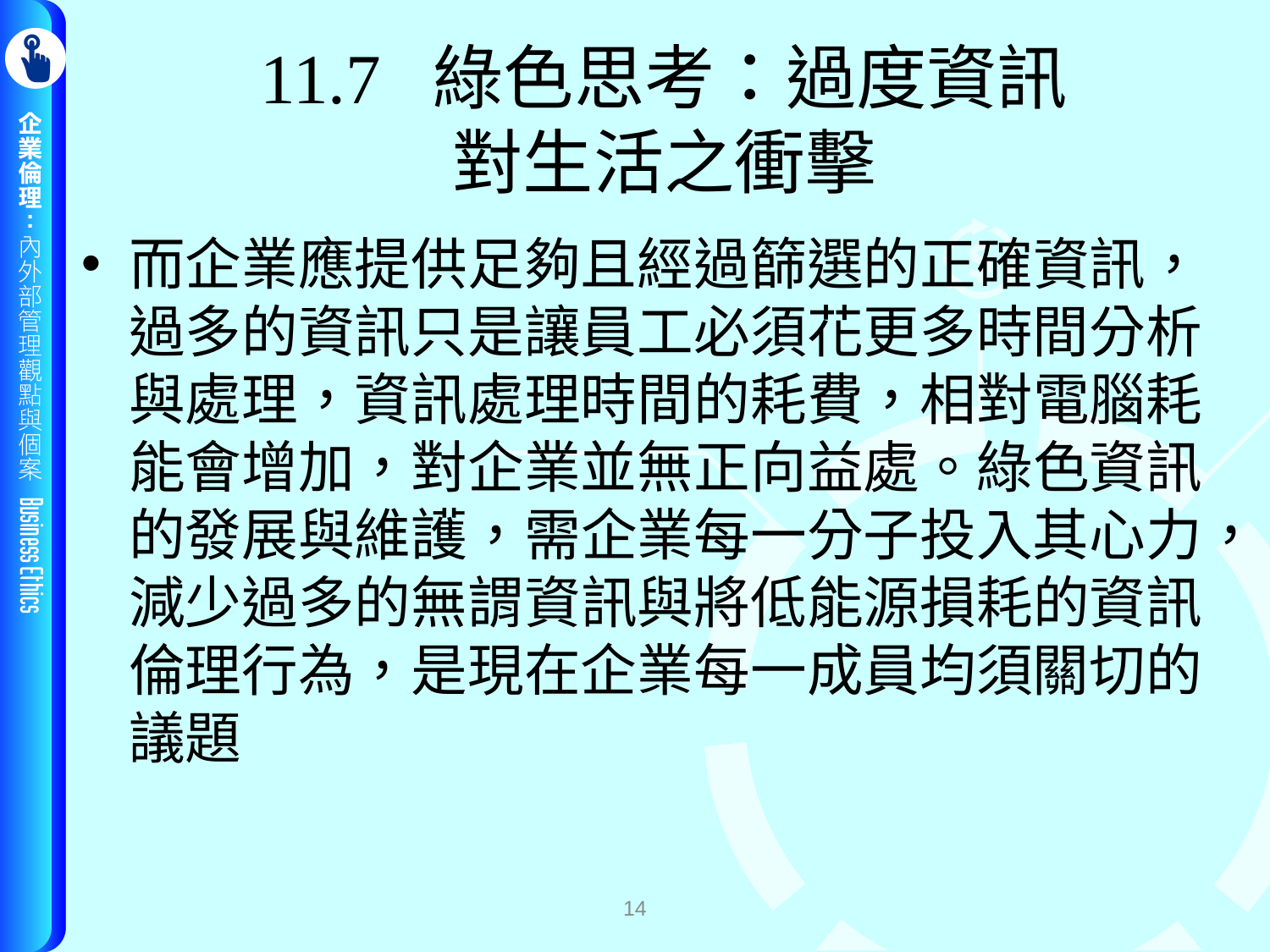

# 11.7  綠色思考：過度資訊 對生活之衝擊
而企業應提供足夠且經過篩選的正確資訊，過多的資訊只是讓員工必須花更多時間分析與處理，資訊處理時間的耗費，相對電腦耗能會增加，對企業並無正向益處。綠色資訊的發展與維護，需企業每一分子投入其心力，減少過多的無謂資訊與將低能源損耗的資訊倫理行為，是現在企業每一成員均須關切的議題
14